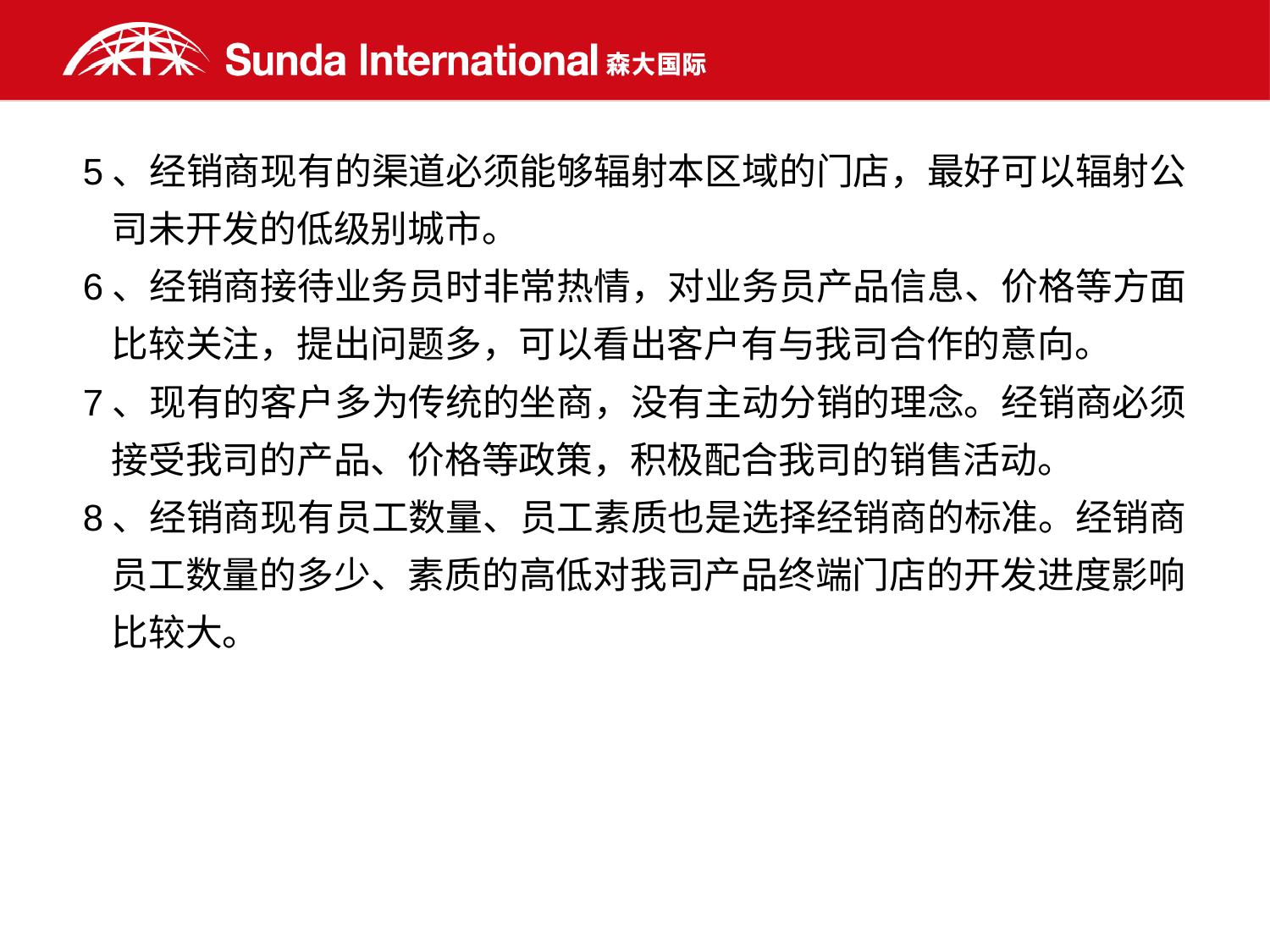

5、经销商现有的渠道必须能够辐射本区域的门店，最好可以辐射公司未开发的低级别城市。
6、经销商接待业务员时非常热情，对业务员产品信息、价格等方面比较关注，提出问题多，可以看出客户有与我司合作的意向。
7、现有的客户多为传统的坐商，没有主动分销的理念。经销商必须接受我司的产品、价格等政策，积极配合我司的销售活动。
8、经销商现有员工数量、员工素质也是选择经销商的标准。经销商员工数量的多少、素质的高低对我司产品终端门店的开发进度影响比较大。